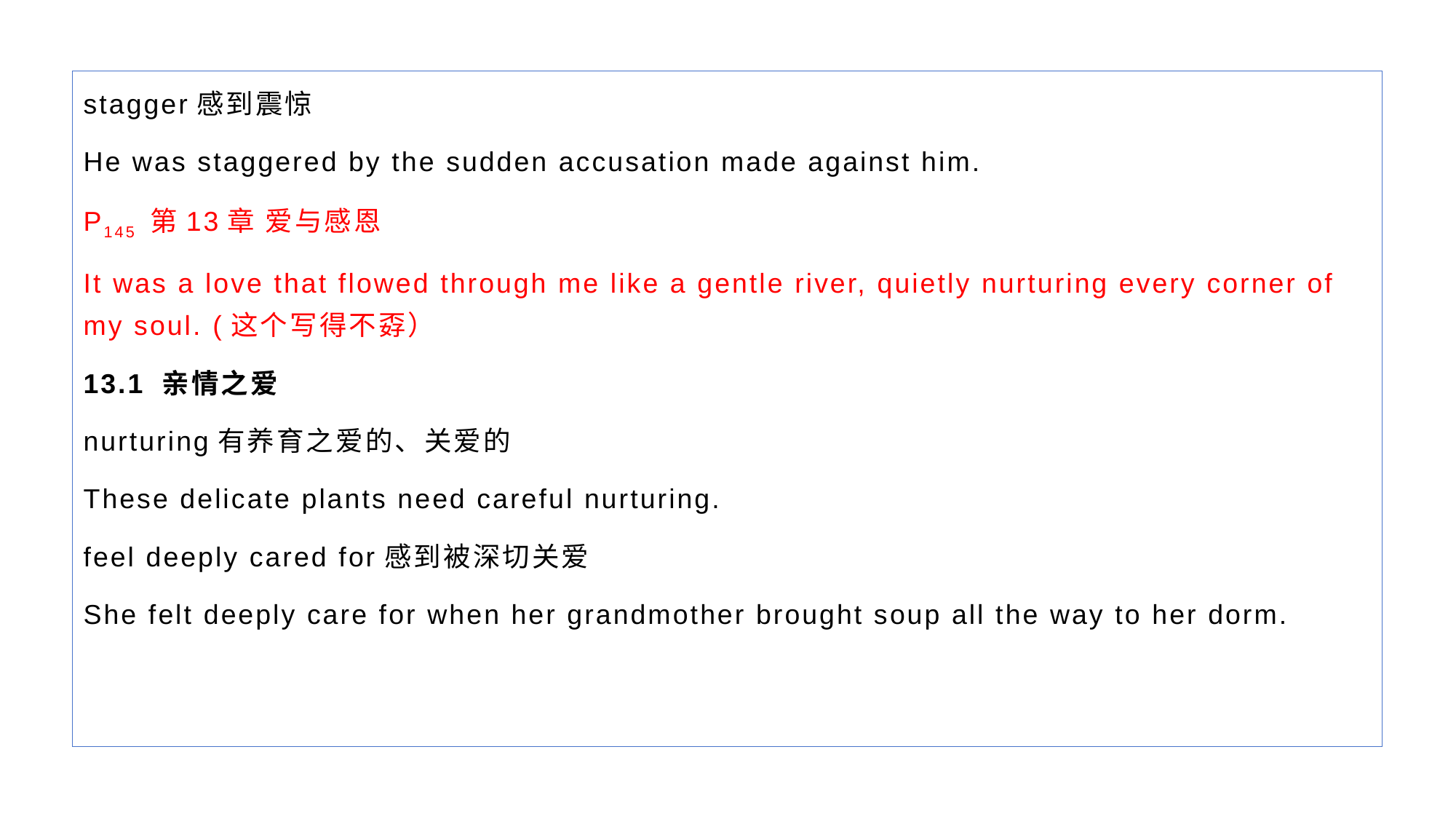

stagger感到震惊
He was staggered by the sudden accusation made against him.
P145 第13章 爱与感恩
It was a love that flowed through me like a gentle river, quietly nurturing every corner of my soul. (这个写得不孬）
13.1 亲情之爱
nurturing有养育之爱的、关爱的
These delicate plants need careful nurturing.
feel deeply cared for感到被深切关爱
She felt deeply care for when her grandmother brought soup all the way to her dorm.